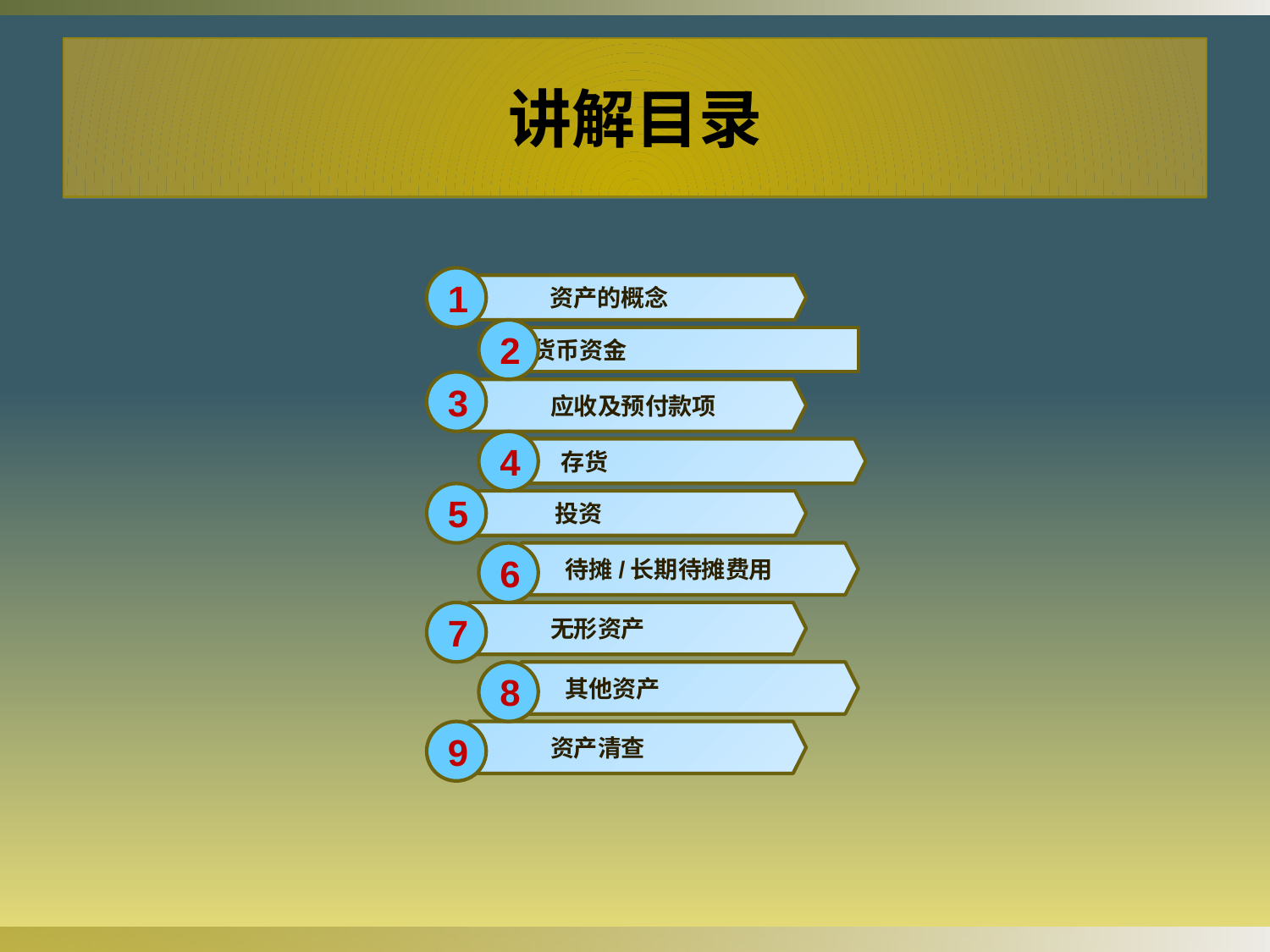

# 讲解目录
1
        资产的概念
2
 货币资金
3
        应收及预付款项
4
存货
5
         投资
 待摊/长期待摊费用
6
        无形资产
7
 其他资产
8
        资产清查
9